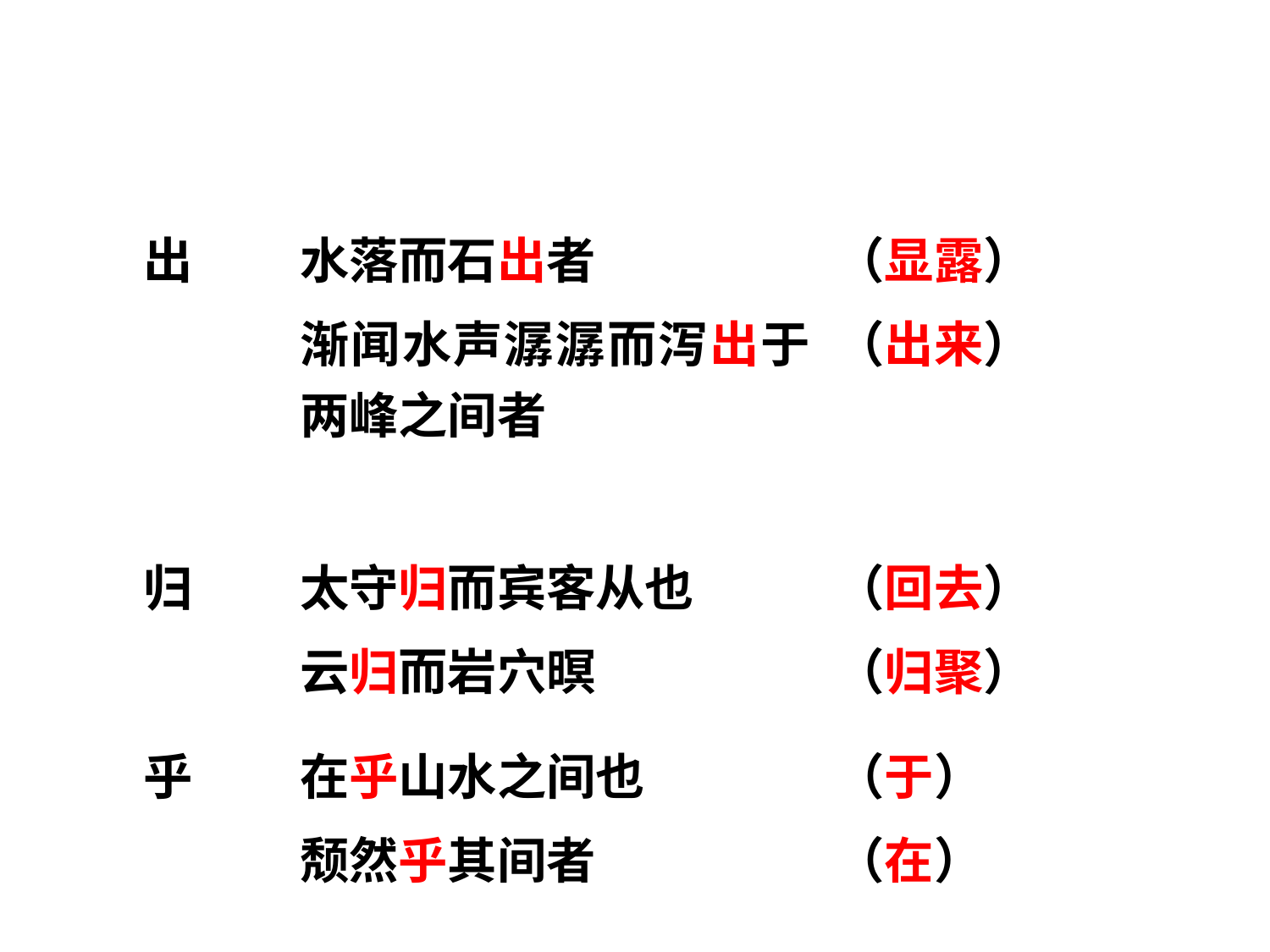

| 出 |  | 水落而石出者 | （显露） |
| --- | --- | --- | --- |
|  |  | 渐闻水声潺潺而泻出于两峰之间者 | （出来） |
| 归 |  | 太守归而宾客从也 | （回去） |
|  |  | 云归而岩穴暝 | （归聚） |
| 乎 |  | 在乎山水之间也 | （于） |
|  |  | 颓然乎其间者 | （在） |